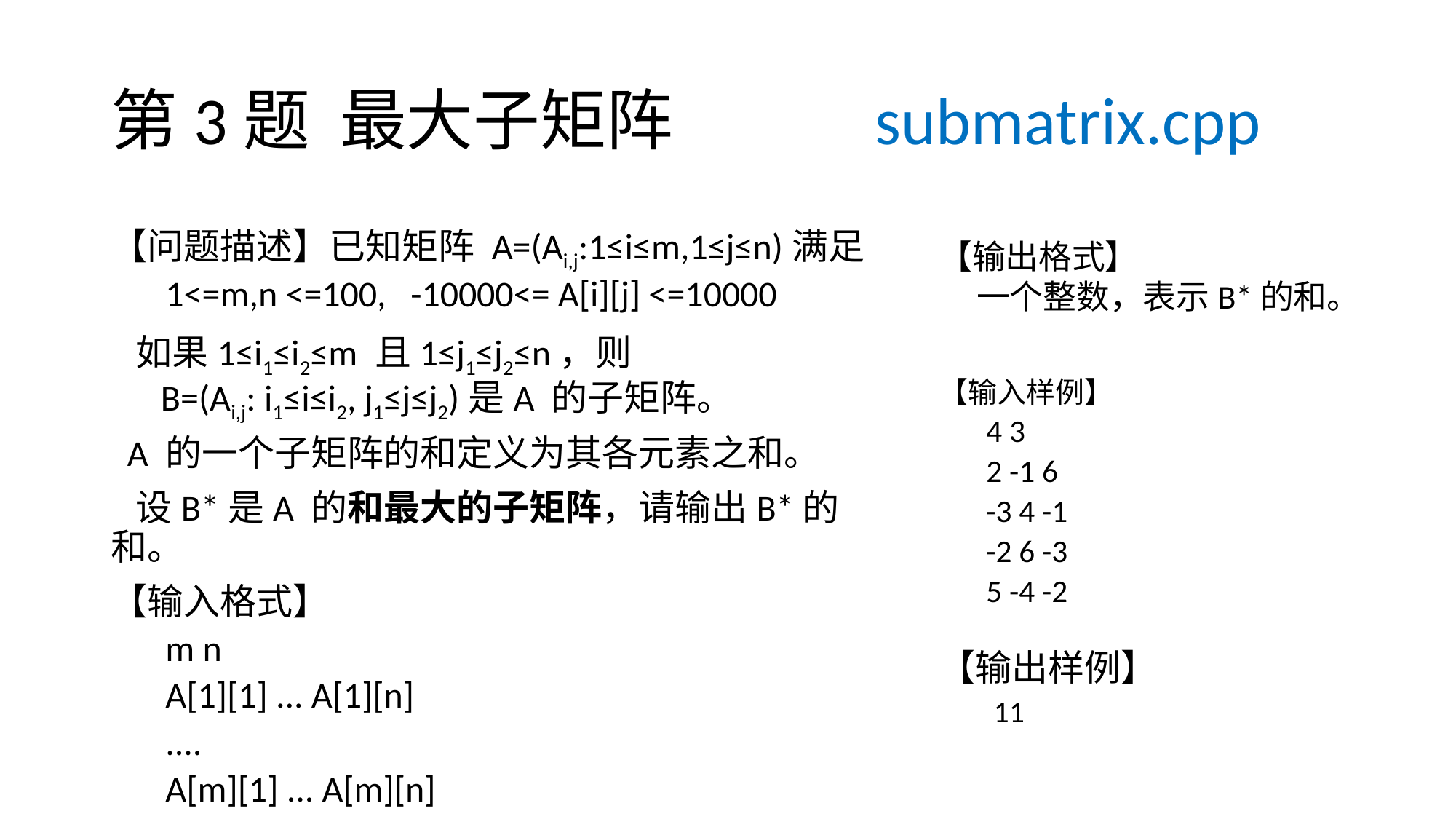

# 第3题  最大子矩阵		submatrix.cpp
【问题描述】已知矩阵 A=(Ai,j:1≤i≤m,1≤j≤n)满足
1<=m,n <=100,   -10000<= A[i][j] <=10000
  如果1≤i1≤i2≤m 且1≤j1≤j2≤n，则
     B=(Ai,j: i1≤i≤i2, j1≤j≤j2)是A 的子矩阵。
  A 的一个子矩阵的和定义为其各元素之和。
  设B*是A 的和最大的子矩阵，请输出B*的和。
【输入格式】
m n
A[1][1] ... A[1][n]
....
A[m][1] ... A[m][n]
【输出格式】
    一个整数，表示B*的和。
【输入样例】
4 3
2 -1 6
-3 4 -1
-2 6 -3
5 -4 -2
【输出样例】
11